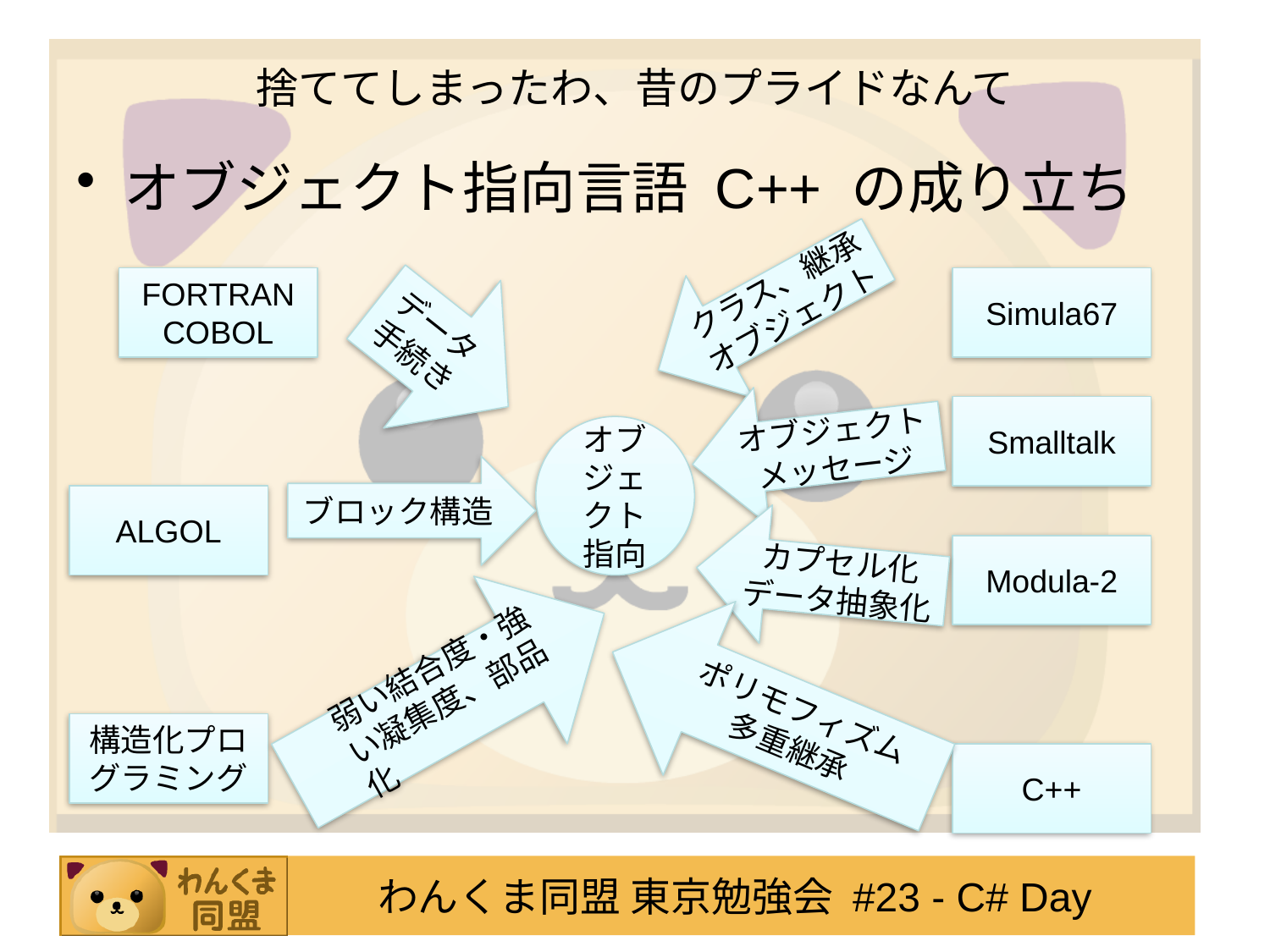

# 捨ててしまったわ、昔のプライドなんて
オブジェクト指向言語 C++ の成り立ち

クラス、継承
オブジェクト
データ
手続き
FORTRAN
COBOL
Simula67
オブジェクト
メッセージ
Smalltalk
オブジェクト指向
ブロック構造
ALGOL
カプセル化
データ抽象化
Modula-2
弱い結合度・強い凝集度、部品化
ポリモフィズム
多重継承
構造化プログラミング
C++